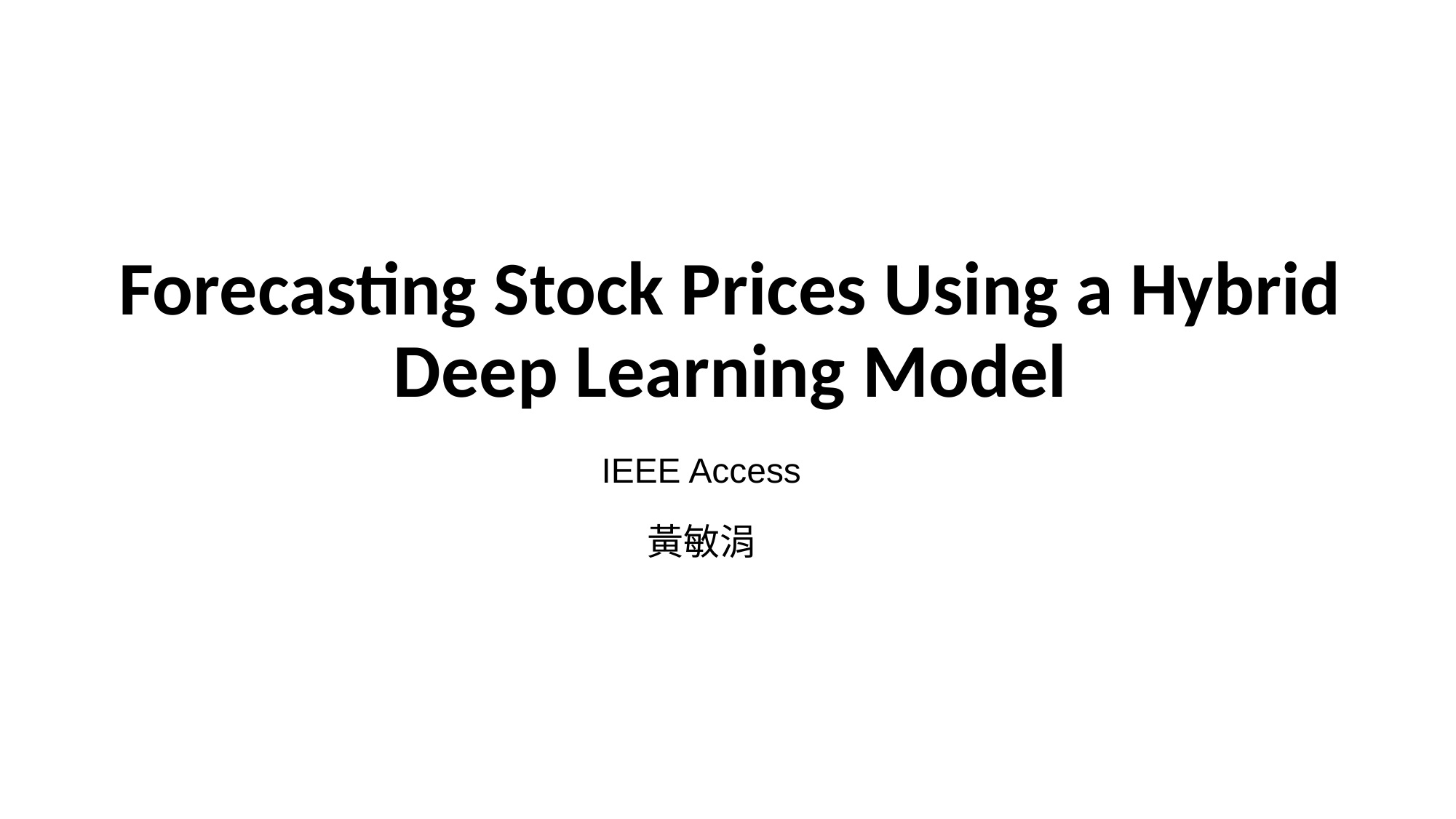

# Forecasting Stock Prices Using a Hybrid Deep Learning Model
IEEE Access
黃敏涓